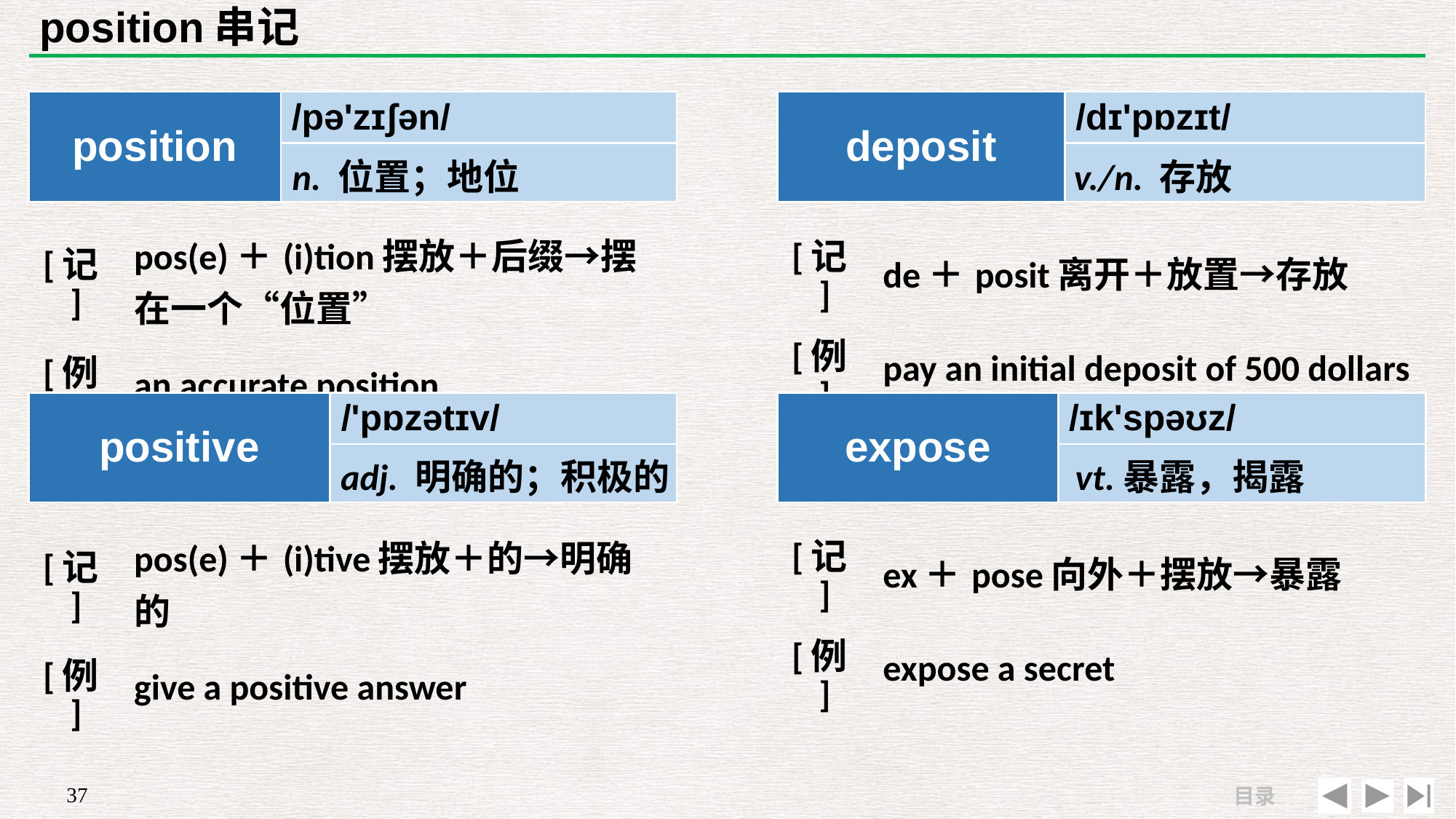

# position串记

| position | /pə'zɪʃən/ |
| --- | --- |
|  |  |
| deposit | /dɪ'pɒzɪt/ |
| --- | --- |
|  |  |
n. 位置；地位
v./n. 存放
| [记] | pos(e)＋(i)tion摆放＋后缀→摆在一个“位置” |
| --- | --- |
| [例] | an accurate position |
| [记] | de＋posit离开＋放置→存放 |
| --- | --- |
| [例] | pay an initial deposit of 500 dollars |
| positive | /'pɒzətɪv/ |
| --- | --- |
|  |  |
| expose | /ɪk'spəʊz/ |
| --- | --- |
|  |  |
adj. 明确的；积极的
vt.暴露，揭露
| [记] | ex＋pose向外＋摆放→暴露 |
| --- | --- |
| [例] | expose a secret |
| [记] | pos(e)＋(i)tive摆放＋的→明确的 |
| --- | --- |
| [例] | give a positive answer |